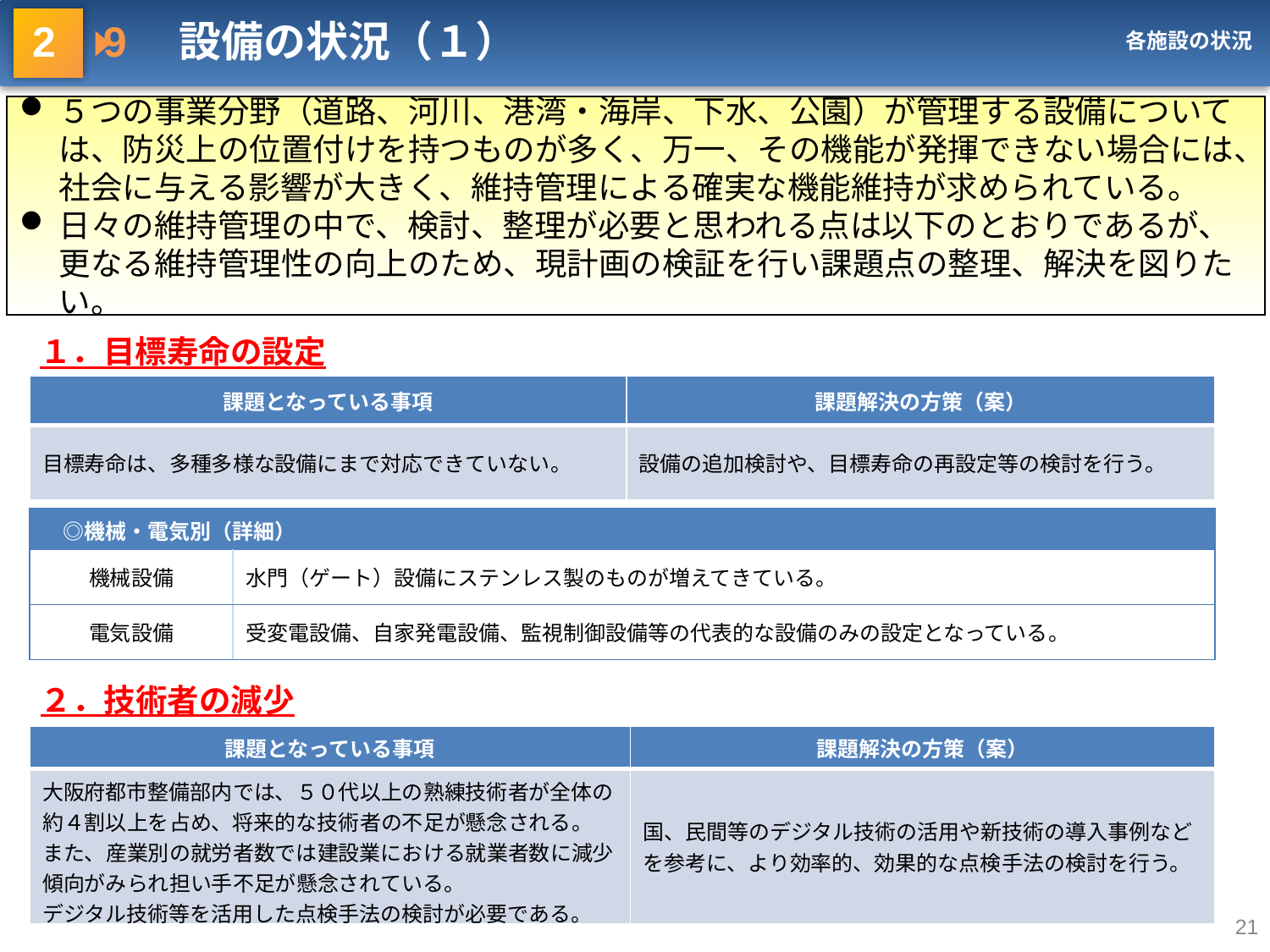

2    9　設備の状況（１）
各施設の状況

５つの事業分野（道路、河川、港湾・海岸、下水、公園）が管理する設備については、防災上の位置付けを持つものが多く、万一、その機能が発揮できない場合には、社会に与える影響が大きく、維持管理による確実な機能維持が求められている。
日々の維持管理の中で、検討、整理が必要と思われる点は以下のとおりであるが、更なる維持管理性の向上のため、現計画の検証を行い課題点の整理、解決を図りたい。
１．目標寿命の設定
| 課題となっている事項 | 課題解決の方策（案） |
| --- | --- |
| 目標寿命は、多種多様な設備にまで対応できていない。 | 設備の追加検討や、目標寿命の再設定等の検討を行う。 |
| ◎機械・電気別（詳細） |  |
| --- | --- |
| 機械設備 | 水門（ゲート）設備にステンレス製のものが増えてきている。 |
| 電気設備 | 受変電設備、自家発電設備、監視制御設備等の代表的な設備のみの設定となっている。 |
２．技術者の減少
| 課題となっている事項 | 課題解決の方策（案） |
| --- | --- |
| 大阪府都市整備部内では、５０代以上の熟練技術者が全体の約４割以上を占め、将来的な技術者の不足が懸念される。 また、産業別の就労者数では建設業における就業者数に減少傾向がみられ担い手不足が懸念されている。 デジタル技術等を活用した点検手法の検討が必要である。 | 国、民間等のデジタル技術の活用や新技術の導入事例などを参考に、より効率的、効果的な点検手法の検討を行う。 |
21